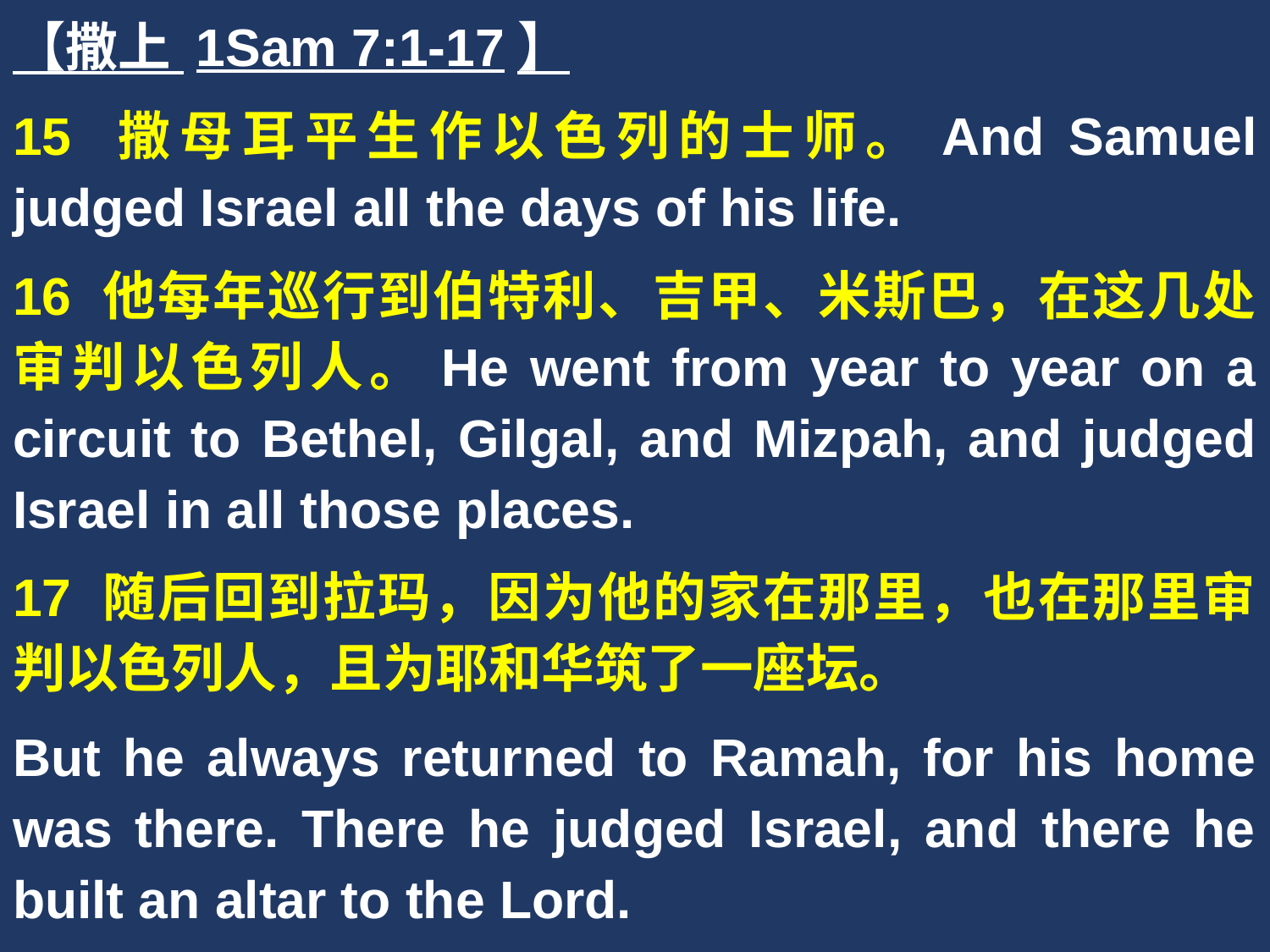

【撒上 1Sam 7:1-17】
15 撒母耳平生作以色列的士师。And Samuel judged Israel all the days of his life.
16 他每年巡行到伯特利、吉甲、米斯巴，在这几处审判以色列人。He went from year to year on a circuit to Bethel, Gilgal, and Mizpah, and judged Israel in all those places.
17 随后回到拉玛，因为他的家在那里，也在那里审判以色列人，且为耶和华筑了一座坛。
But he always returned to Ramah, for his home was there. There he judged Israel, and there he built an altar to the Lord.